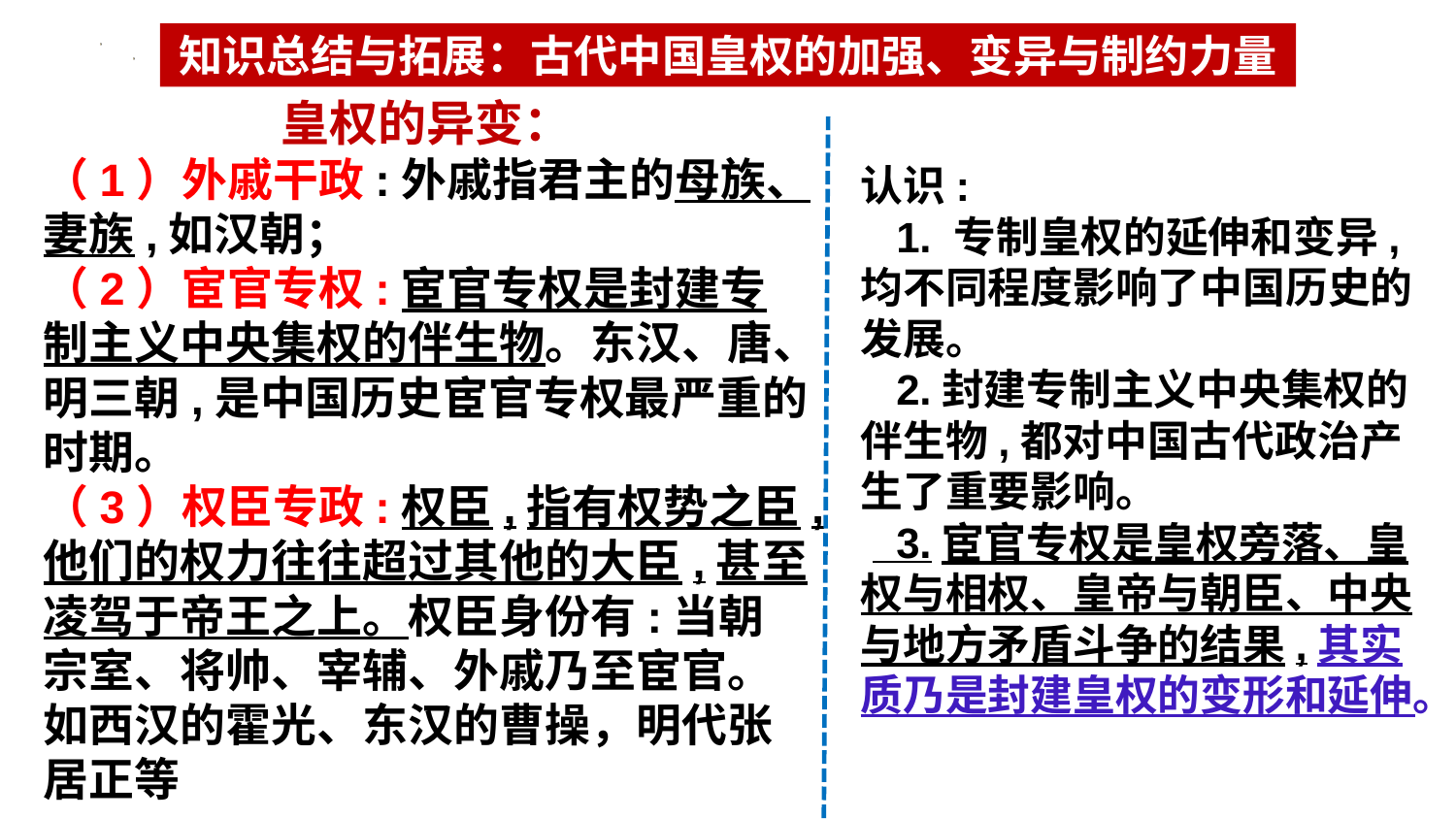

知识总结与拓展：古代中国皇权的加强、变异与制约力量
皇权的异变：
（1）外戚干政:外戚指君主的母族、妻族,如汉朝；
（2）宦官专权:宦官专权是封建专制主义中央集权的伴生物。东汉、唐、明三朝,是中国历史宦官专权最严重的时期。
（3）权臣专政:权臣,指有权势之臣,他们的权力往往超过其他的大臣,甚至凌驾于帝王之上。权臣身份有:当朝宗室、将帅、宰辅、外戚乃至宦官。如西汉的霍光、东汉的曹操，明代张居正等
 中国古代曾出现不少皇帝无力或不能执掌权柄的现象，这时皇帝或受制于母后、外戚，或受制于臣官、地方割据势力。出现这种现象的根源是（  ）
A.三纲五常受到挑战
B.君主权力至高无上
C.宗法观念丧失殆尽
D.皇帝权力暂时旁落
认识:
   1. 专制皇权的延伸和变异,均不同程度影响了中国历史的发展。
   2.封建专制主义中央集权的伴生物,都对中国古代政治产生了重要影响。
   3.宦官专权是皇权旁落、皇权与相权、皇帝与朝臣、中央与地方矛盾斗争的结果,其实质乃是封建皇权的变形和延伸。
B